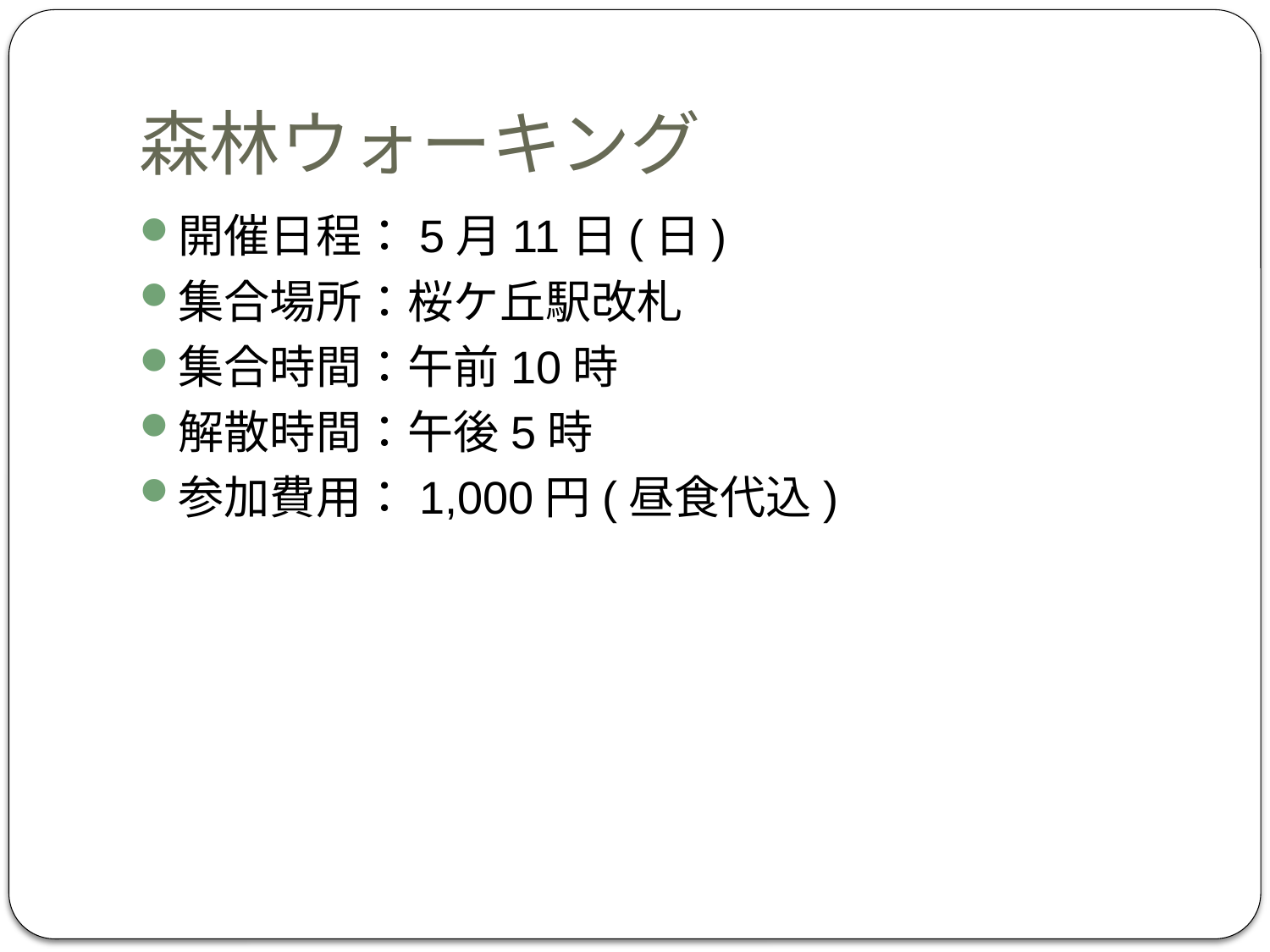

# 森林ウォーキング
開催日程：5月11日(日)
集合場所：桜ケ丘駅改札
集合時間：午前10時
解散時間：午後5時
参加費用：1,000円(昼食代込)